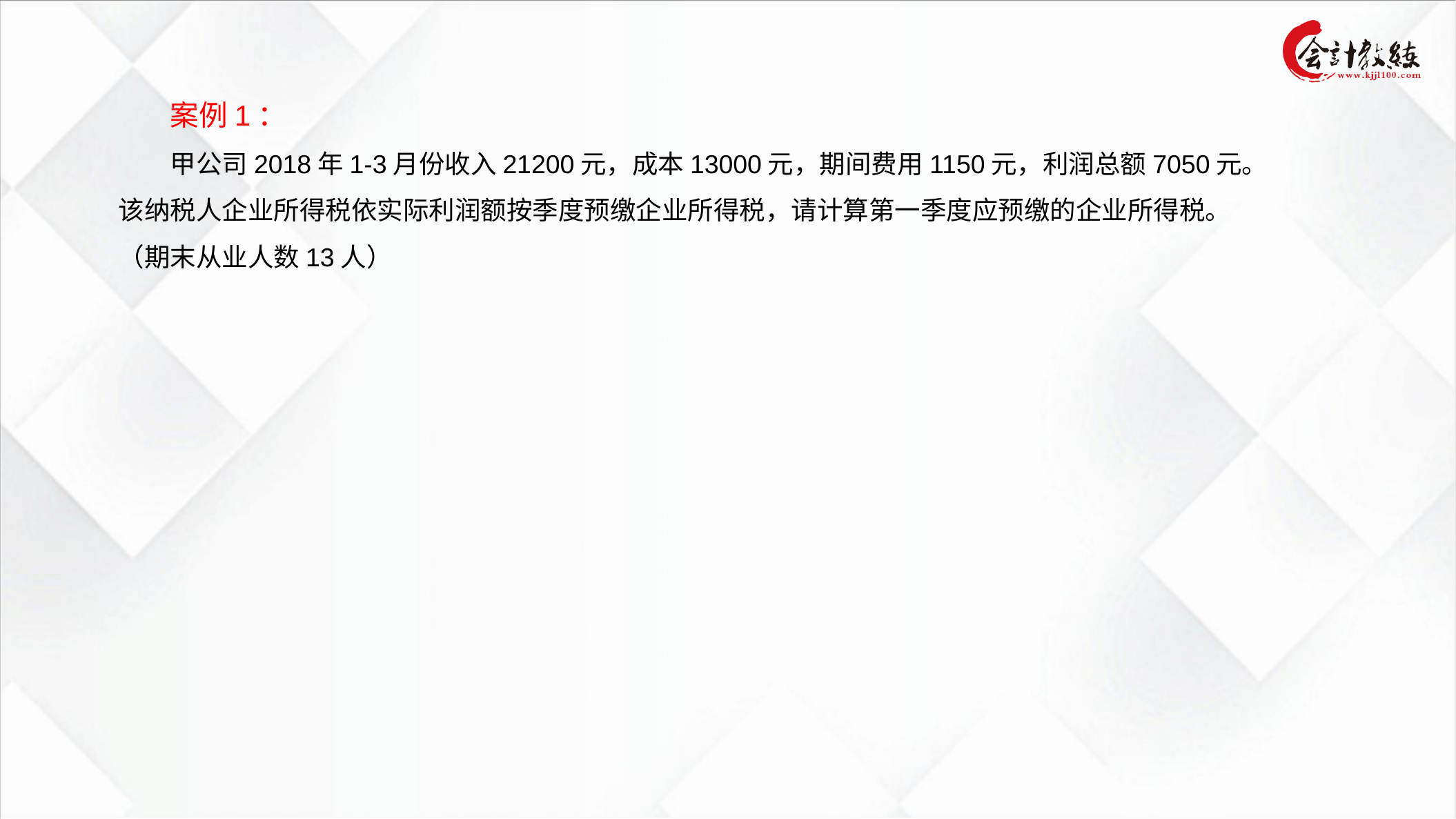

案例1：
甲公司2018年1-3月份收入21200元，成本13000元，期间费用1150元，利润总额7050元。该纳税人企业所得税依实际利润额按季度预缴企业所得税，请计算第一季度应预缴的企业所得税。（期末从业人数13人）